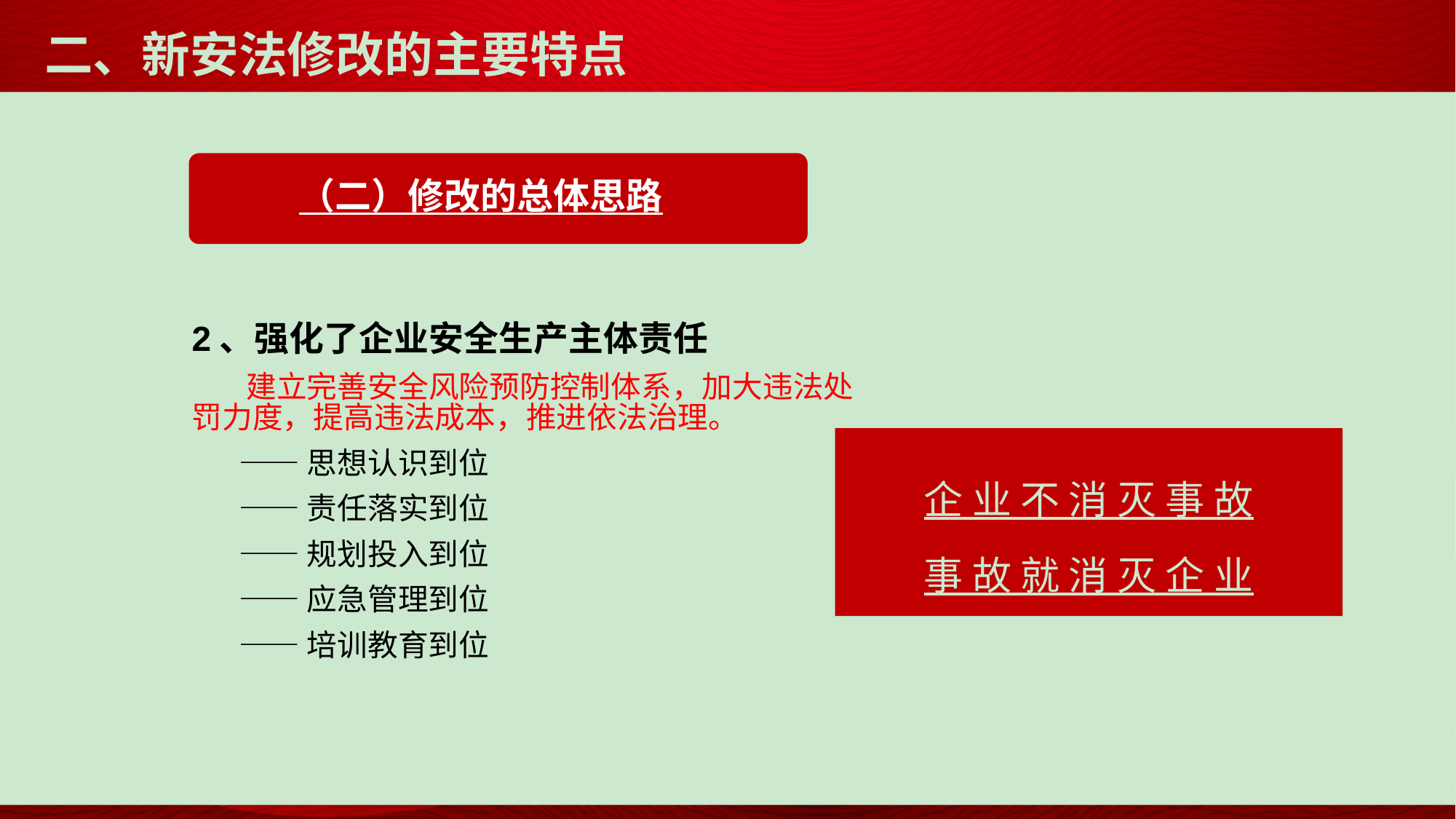

# 二、新安法修改的主要特点
（二）修改的总体思路

2、强化了企业安全生产主体责任
       建立完善安全风险预防控制体系，加大违法处罚力度，提高违法成本，推进依法治理。
       ——思想认识到位
       ——责任落实到位
       ——规划投入到位
       ——应急管理到位
       ——培训教育到位
企 业 不 消 灭 事 故
事 故 就 消 灭 企 业